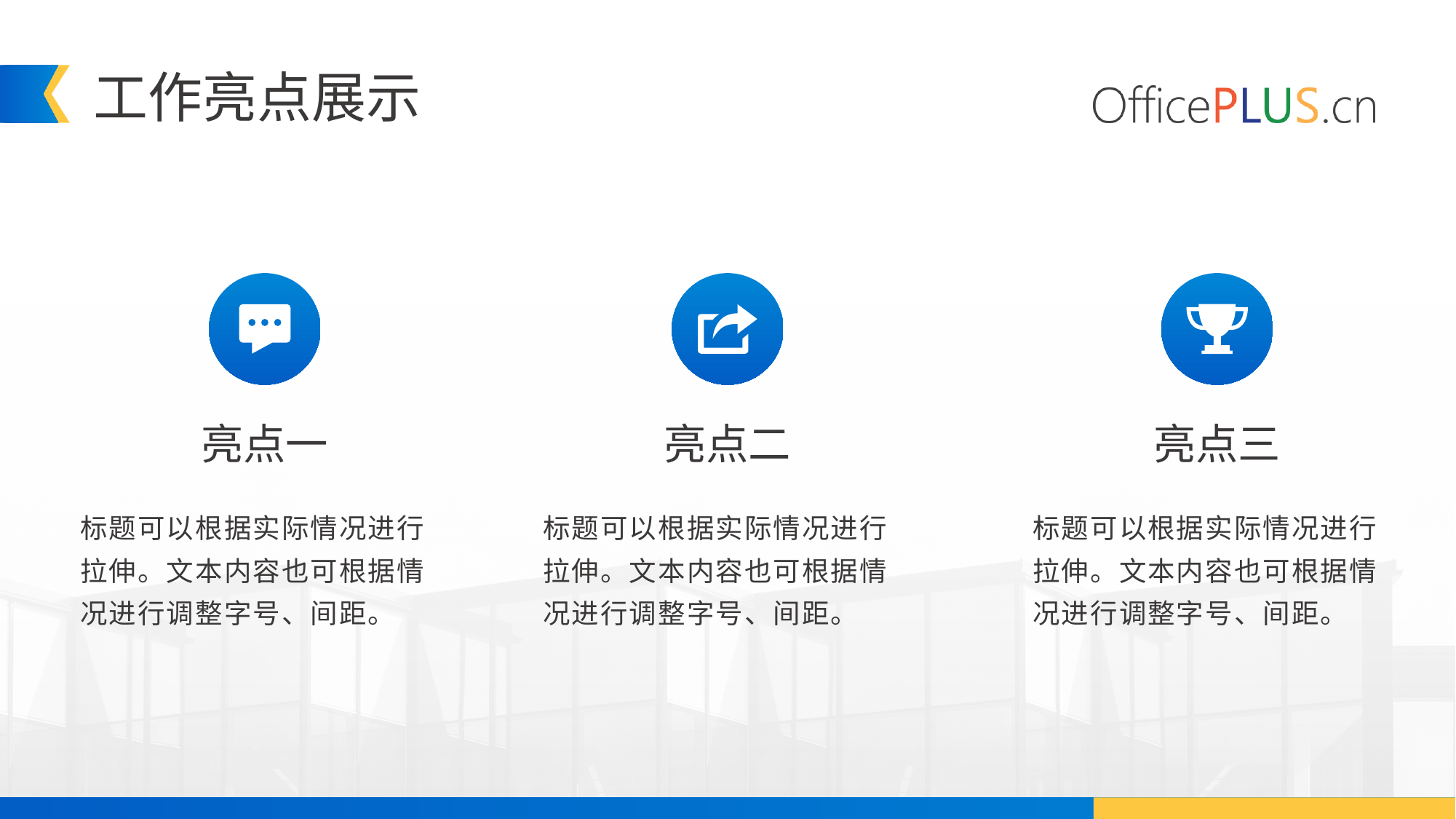

工作亮点展示

亮点一
亮点二
亮点三
标题可以根据实际情况进行拉伸。文本内容也可根据情况进行调整字号、间距。
标题可以根据实际情况进行拉伸。文本内容也可根据情况进行调整字号、间距。
标题可以根据实际情况进行拉伸。文本内容也可根据情况进行调整字号、间距。